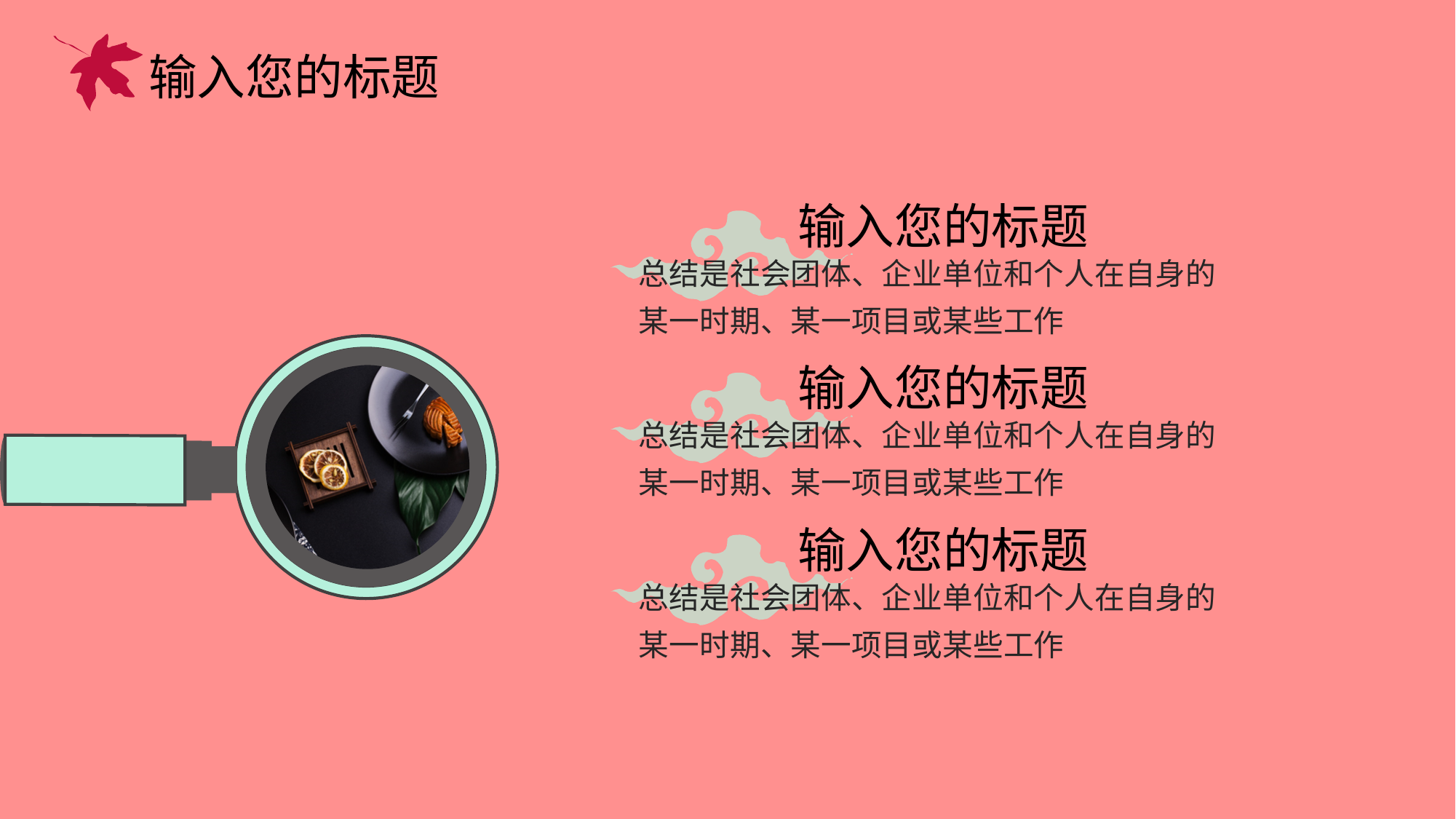

输入您的标题
输入您的标题

总结是社会团体、企业单位和个人在自身的某一时期、某一项目或某些工作

输入您的标题

总结是社会团体、企业单位和个人在自身的某一时期、某一项目或某些工作
输入您的标题

总结是社会团体、企业单位和个人在自身的某一时期、某一项目或某些工作